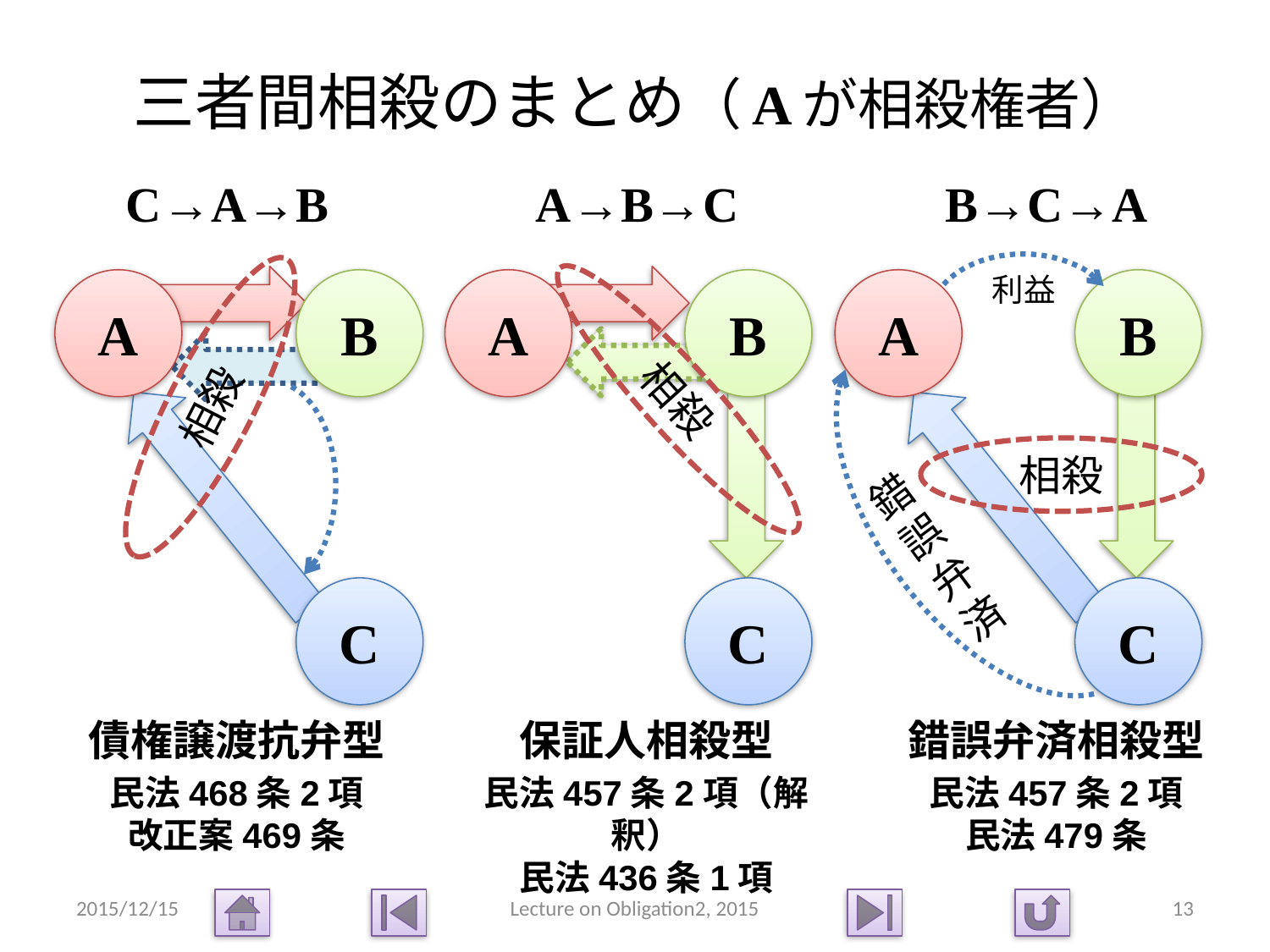

# 三者間相殺のまとめ（Aが相殺権者）
C→A→B
A→B→C
B→C→A

利益

A
B
A
B
A
B

錯
誤
弁
済

相殺
相殺

相殺
C
C
C
債権譲渡抗弁型
保証人相殺型
錯誤弁済相殺型
民法468条2項
改正案469条
民法457条2項（解釈）
民法436条1項
民法457条2項
民法479条
2015/12/15
Lecture on Obligation2, 2015
13